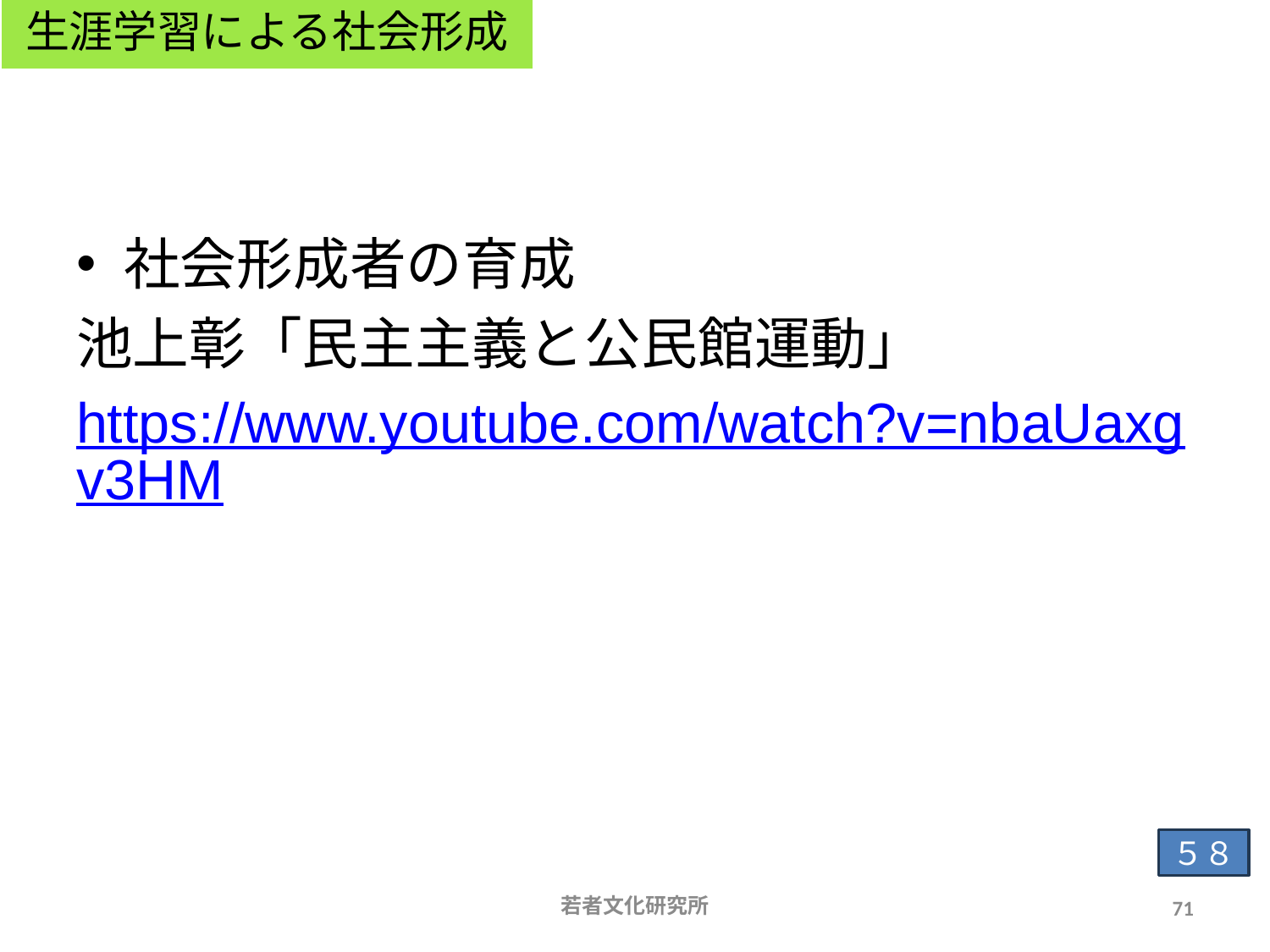

生涯学習による社会形成
# よりよい社会を作り出す社会教育の役割
社会形成者の育成
池上彰「民主主義と公民館運動」
https://www.youtube.com/watch?v=nbaUaxgv3HM

５８
若者文化研究所
71